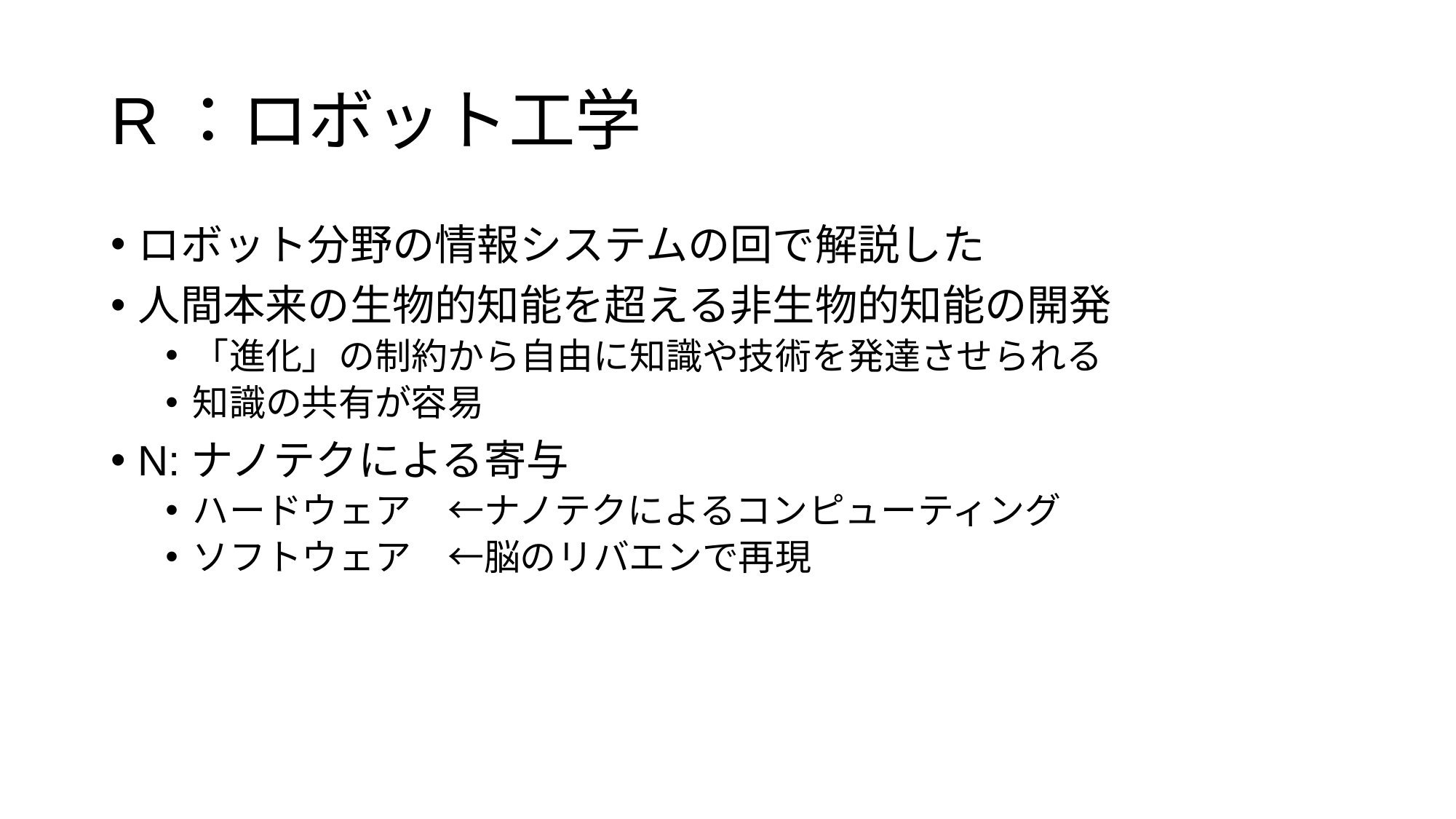

# R：ロボット工学
ロボット分野の情報システムの回で解説した
人間本来の生物的知能を超える非生物的知能の開発
「進化」の制約から自由に知識や技術を発達させられる
知識の共有が容易
N:ナノテクによる寄与
ハードウェア　←ナノテクによるコンピューティング
ソフトウェア　←脳のリバエンで再現